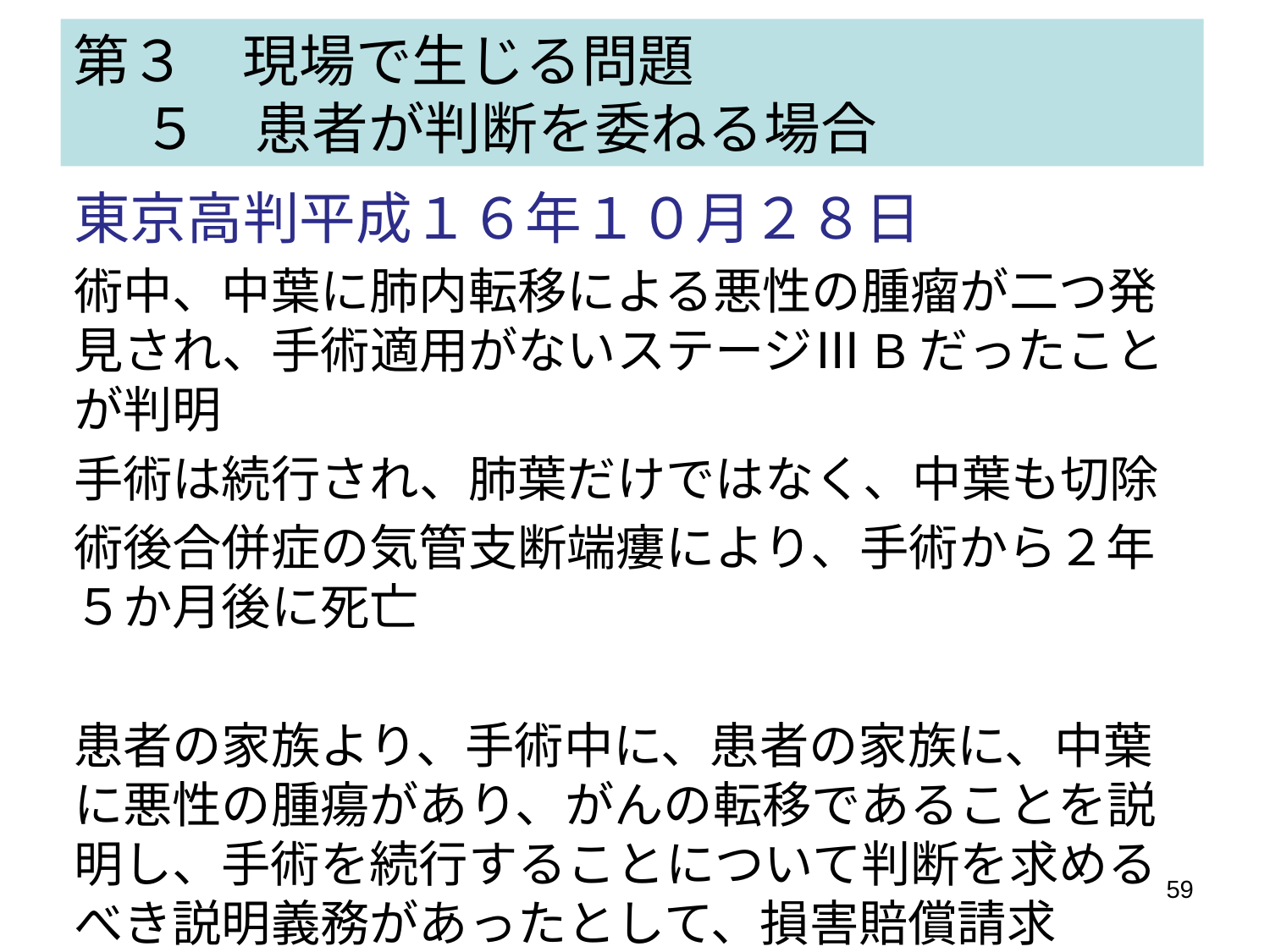

# 第３　現場で生じる問題 　 ５　患者が判断を委ねる場合
東京高判平成１６年１０月２８日
術中、中葉に肺内転移による悪性の腫瘤が二つ発見され、手術適用がないステージⅢBだったことが判明
手術は続行され、肺葉だけではなく、中葉も切除
術後合併症の気管支断端瘻により、手術から２年５か月後に死亡

患者の家族より、手術中に、患者の家族に、中葉に悪性の腫瘍があり、がんの転移であることを説明し、手術を続行することについて判断を求めるべき説明義務があったとして、損害賠償請求

59